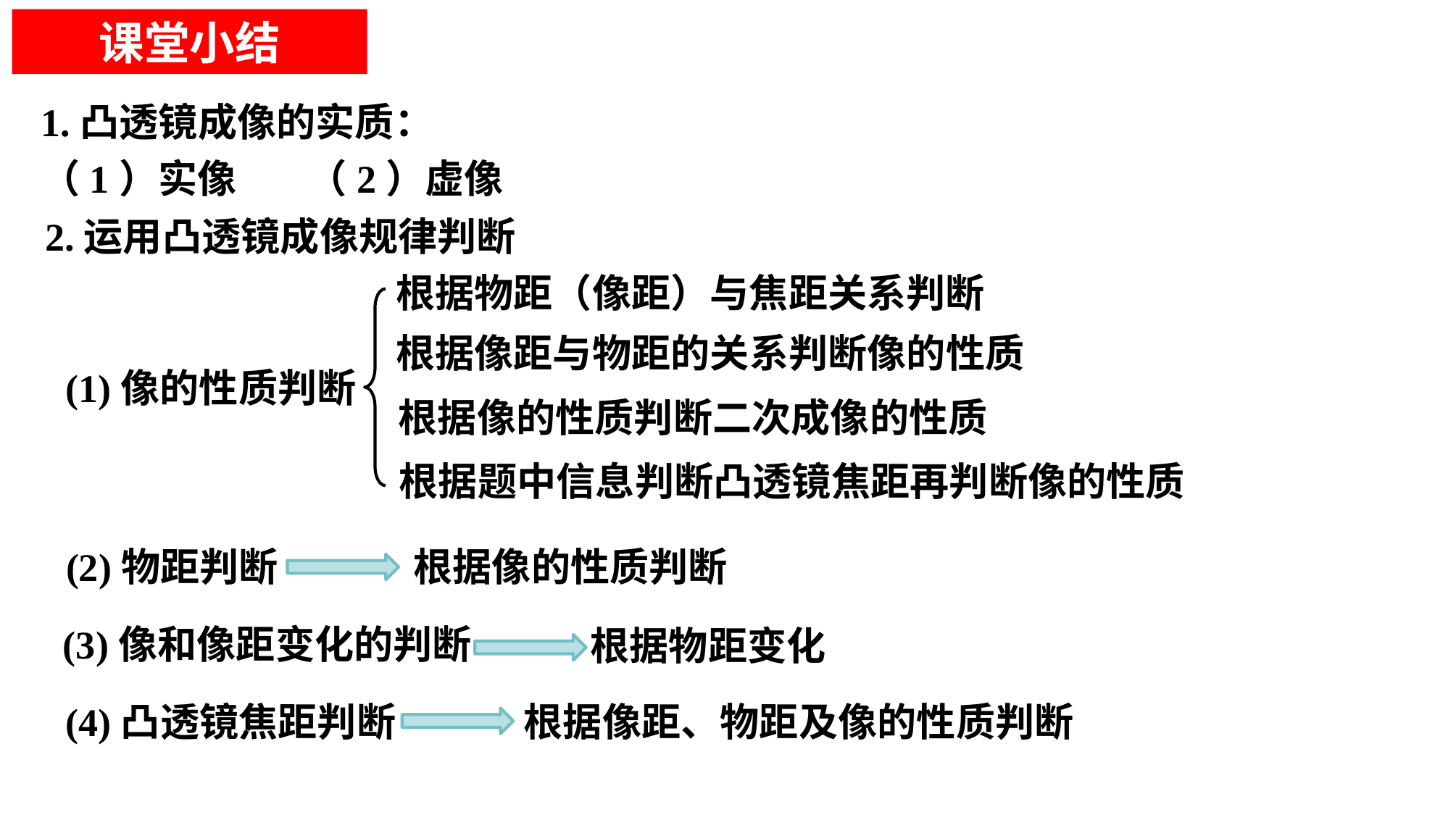

课堂小结
1.凸透镜成像的实质：
（1）实像        （2）虚像
2.运用凸透镜成像规律判断
根据物距（像距）与焦距关系判断

根据像距与物距的关系判断像的性质
(1)像的性质判断
根据像的性质判断二次成像的性质
根据题中信息判断凸透镜焦距再判断像的性质
(2)物距判断
根据像的性质判断

(3)像和像距变化的判断
根据物距变化

根据像距、物距及像的性质判断
(4)凸透镜焦距判断